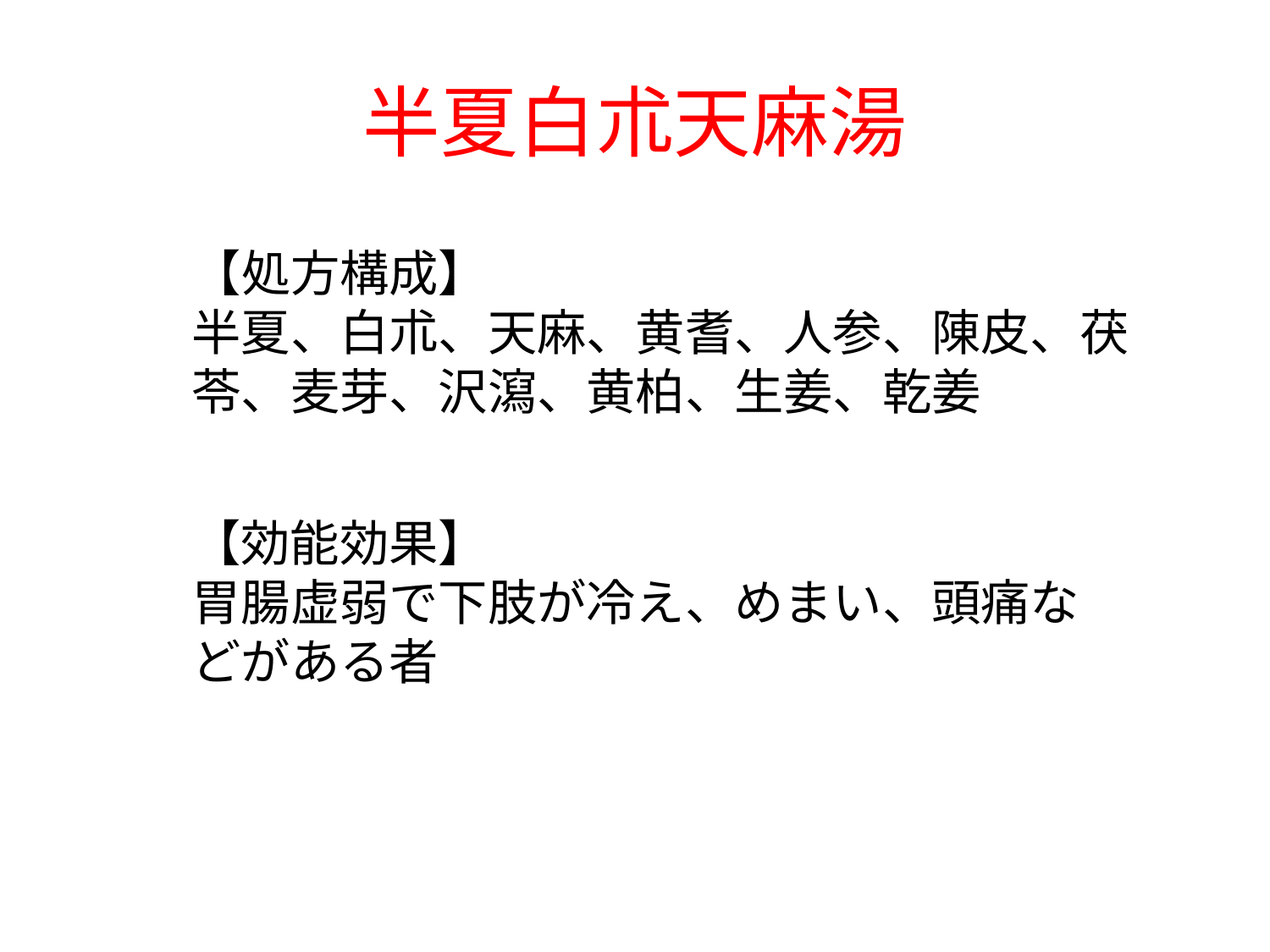

# 半夏白朮天麻湯
【処方構成】
半夏、白朮、天麻、黄耆、人参、陳皮、茯苓、麦芽、沢瀉、黄柏、生姜、乾姜
【効能効果】
胃腸虚弱で下肢が冷え、めまい、頭痛などがある者